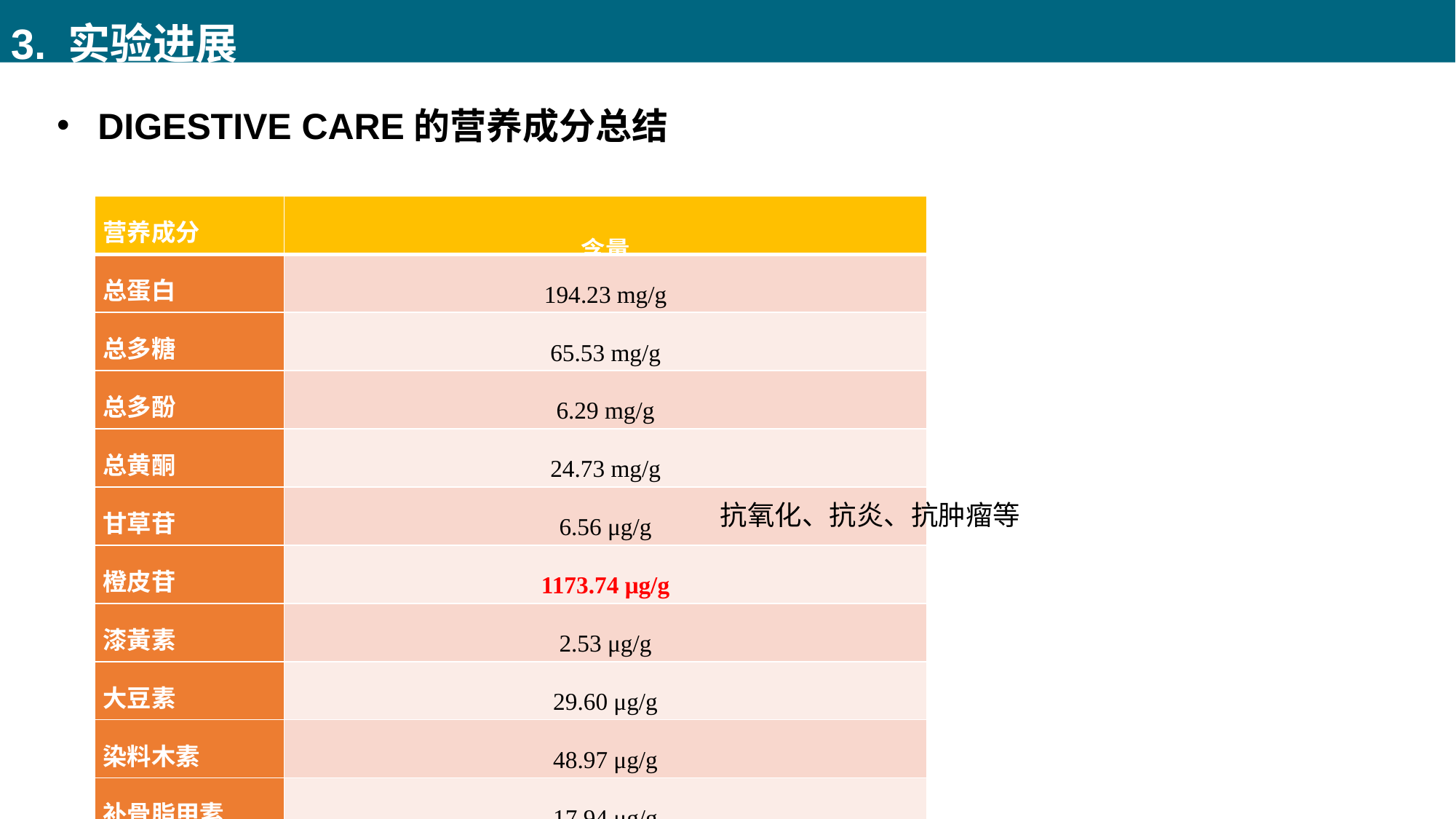

3. 实验进展
DIGESTIVE CARE的营养成分总结
| 营养成分 | 含量 |
| --- | --- |
| 总蛋白 | 194.23 mg/g |
| 总多糖 | 65.53 mg/g |
| 总多酚 | 6.29 mg/g |
| 总黄酮 | 24.73 mg/g |
| 甘草苷 | 6.56 μg/g |
| 橙皮苷 | 1173.74 μg/g |
| 漆黃素 | 2.53 μg/g |
| 大豆素 | 29.60 μg/g |
| 染料木素 | 48.97 μg/g |
| 补骨脂甲素 | 17.94 μg/g |
| 补骨脂宁 | 2.03 μg/g |
抗氧化、抗炎、抗肿瘤等